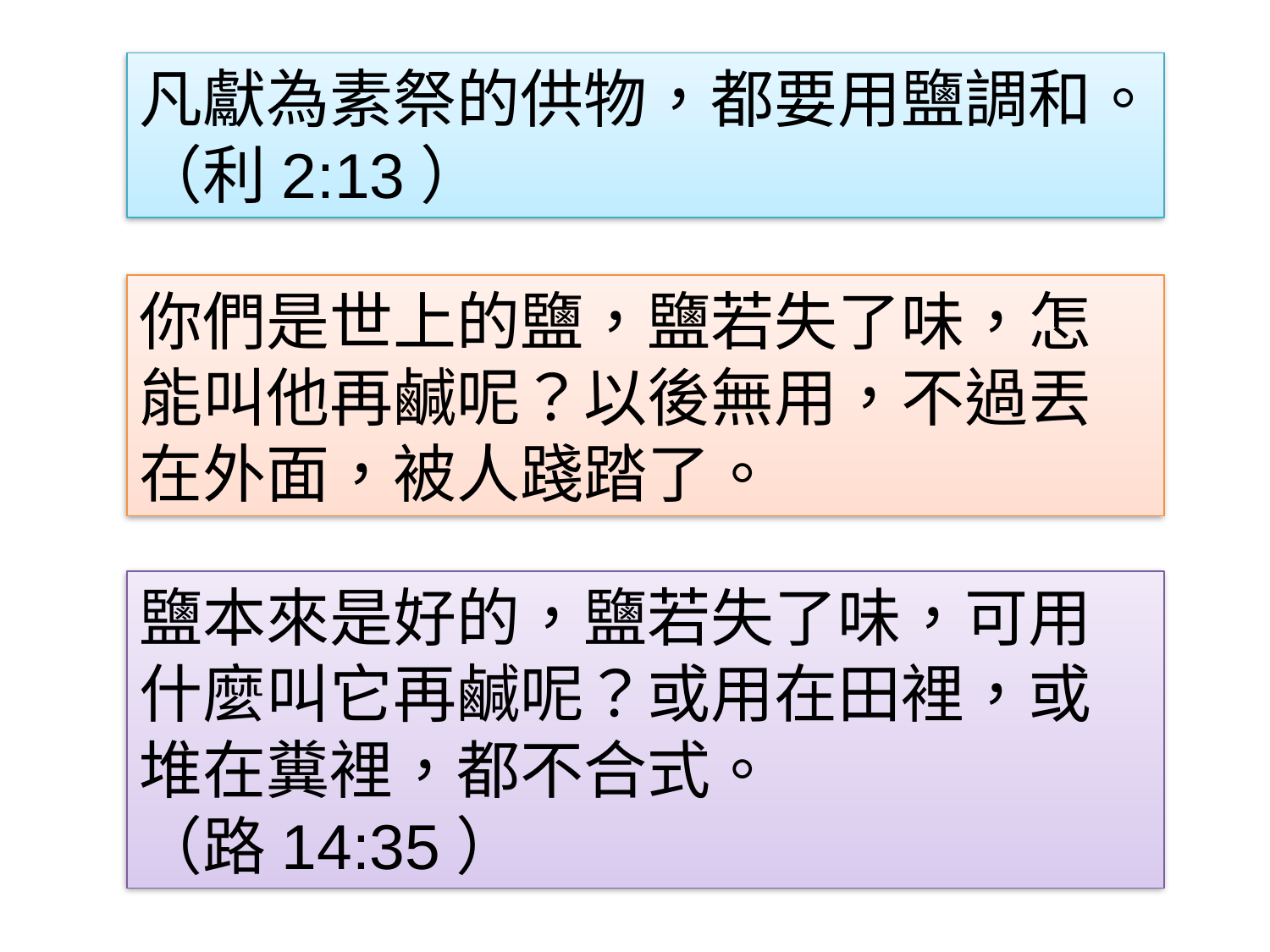

凡獻為素祭的供物，都要用鹽調和。（利2:13）
你們是世上的鹽，鹽若失了味，怎能叫他再鹹呢？以後無用，不過丟在外面，被人踐踏了。
鹽本來是好的，鹽若失了味，可用什麼叫它再鹹呢？或用在田裡，或堆在糞裡，都不合式。
（路14:35）